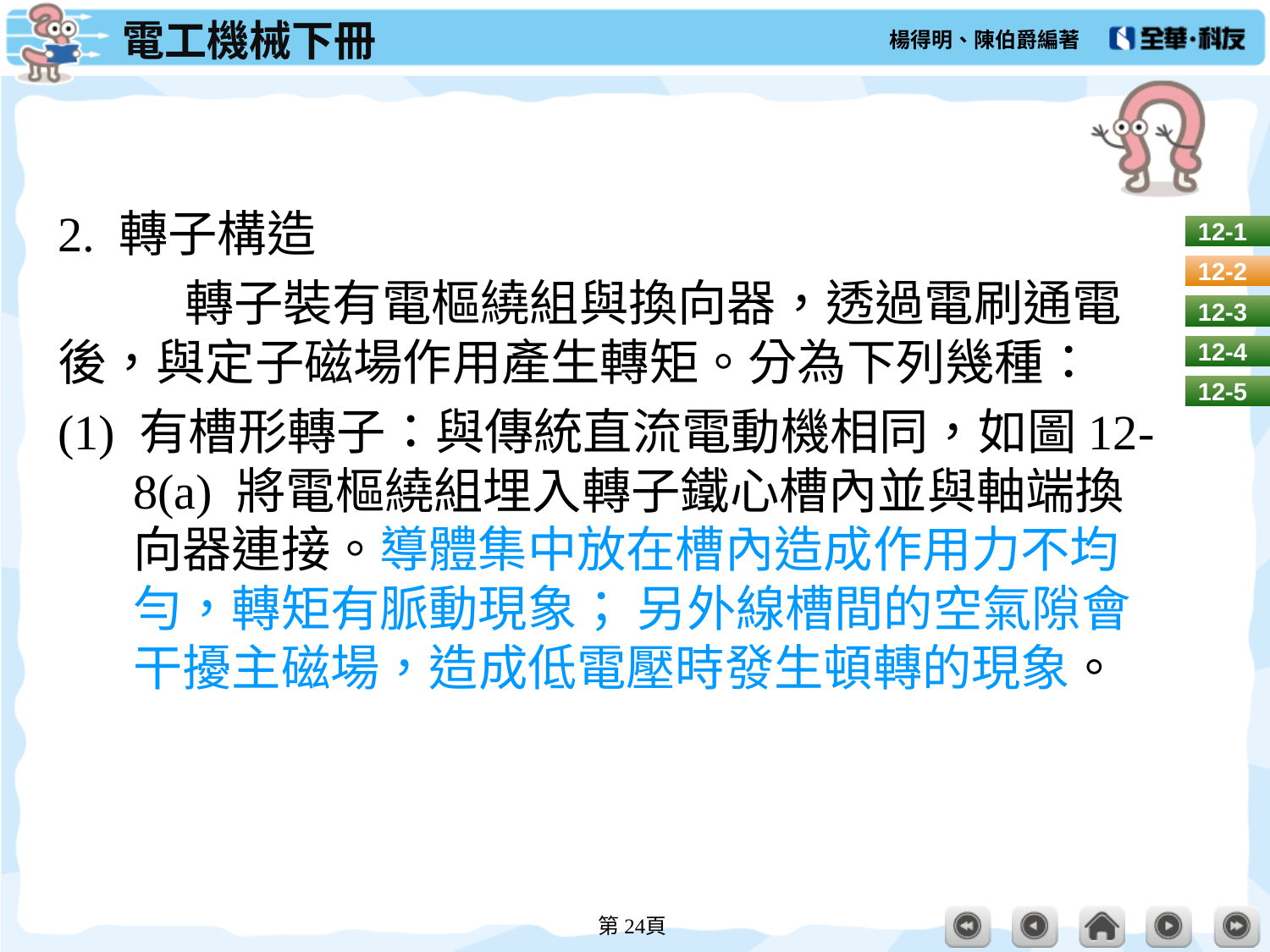

#
2. 轉子構造
	轉子裝有電樞繞組與換向器，透過電刷通電後，與定子磁場作用產生轉矩。分為下列幾種：
(1) 有槽形轉子：與傳統直流電動機相同，如圖12-8(a) 將電樞繞組埋入轉子鐵心槽內並與軸端換向器連接。導體集中放在槽內造成作用力不均勻，轉矩有脈動現象； 另外線槽間的空氣隙會干擾主磁場，造成低電壓時發生頓轉的現象。